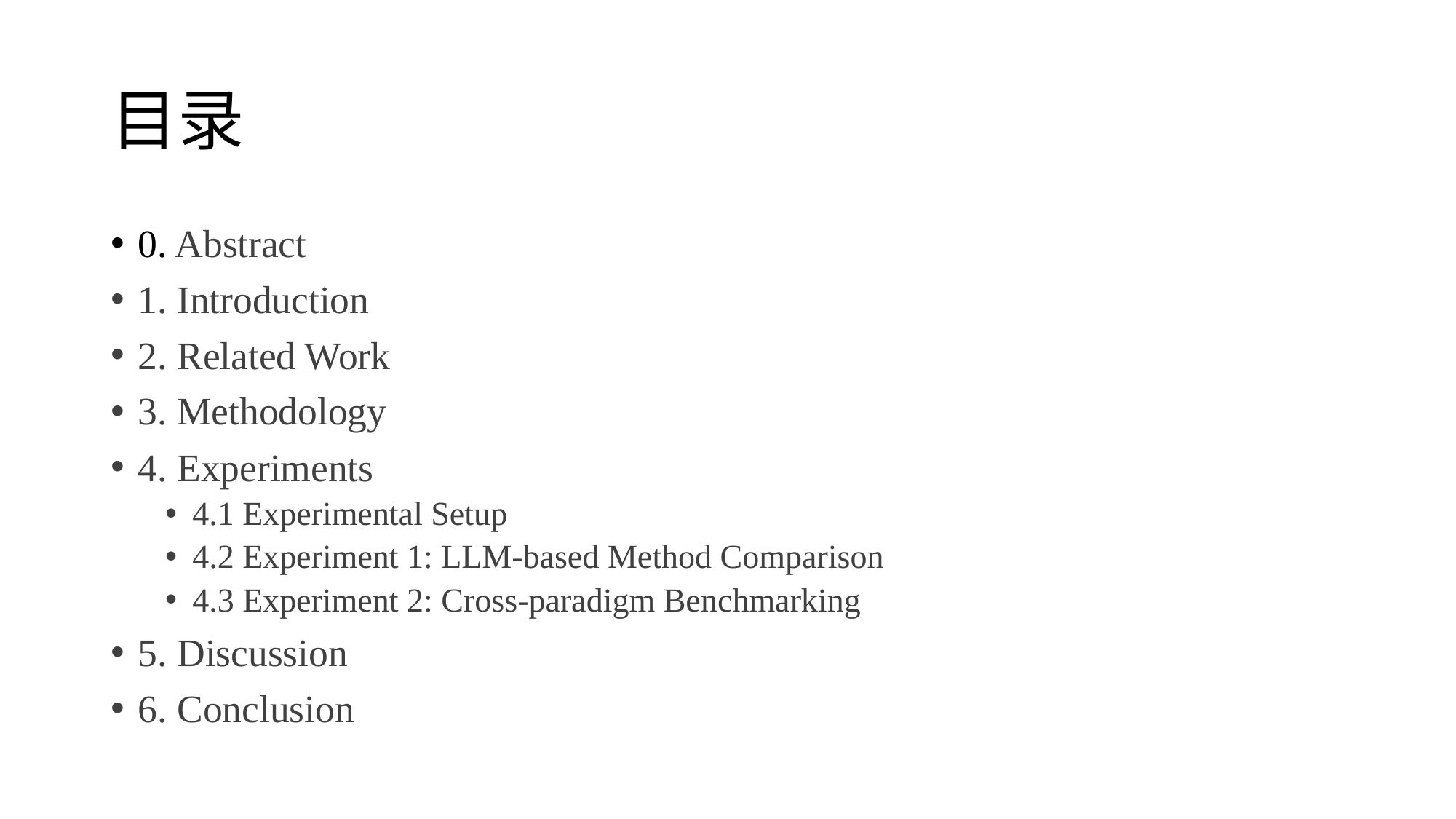

# 目录
0. Abstract
1. Introduction
2. Related Work
3. Methodology
4. Experiments
4.1 Experimental Setup
4.2 Experiment 1: LLM-based Method Comparison
4.3 Experiment 2: Cross-paradigm Benchmarking
5. Discussion
6. Conclusion